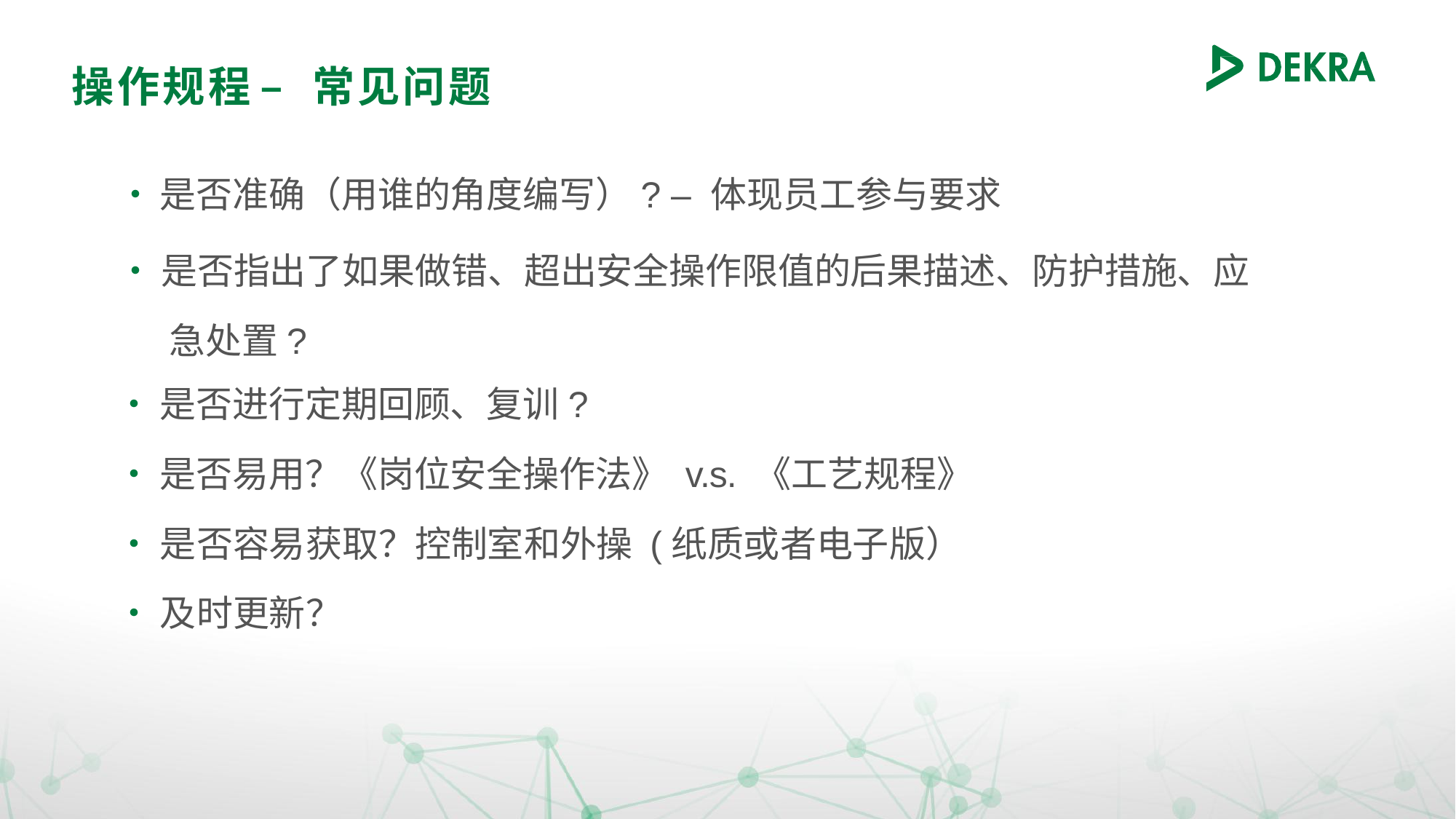

# 操作规程 –	常见问题

•	是否准确（用谁的角度编写）? – 体现员工参与要求
•	是否指出了如果做错、超出安全操作限值的后果描述、防护措施、应  急处置?
•	是否进行定期回顾、复训?
•	是否易用？《岗位安全操作法》 v.s. 《工艺规程》
•	是否容易获取？控制室和外操 (纸质或者电子版）
•	及时更新？